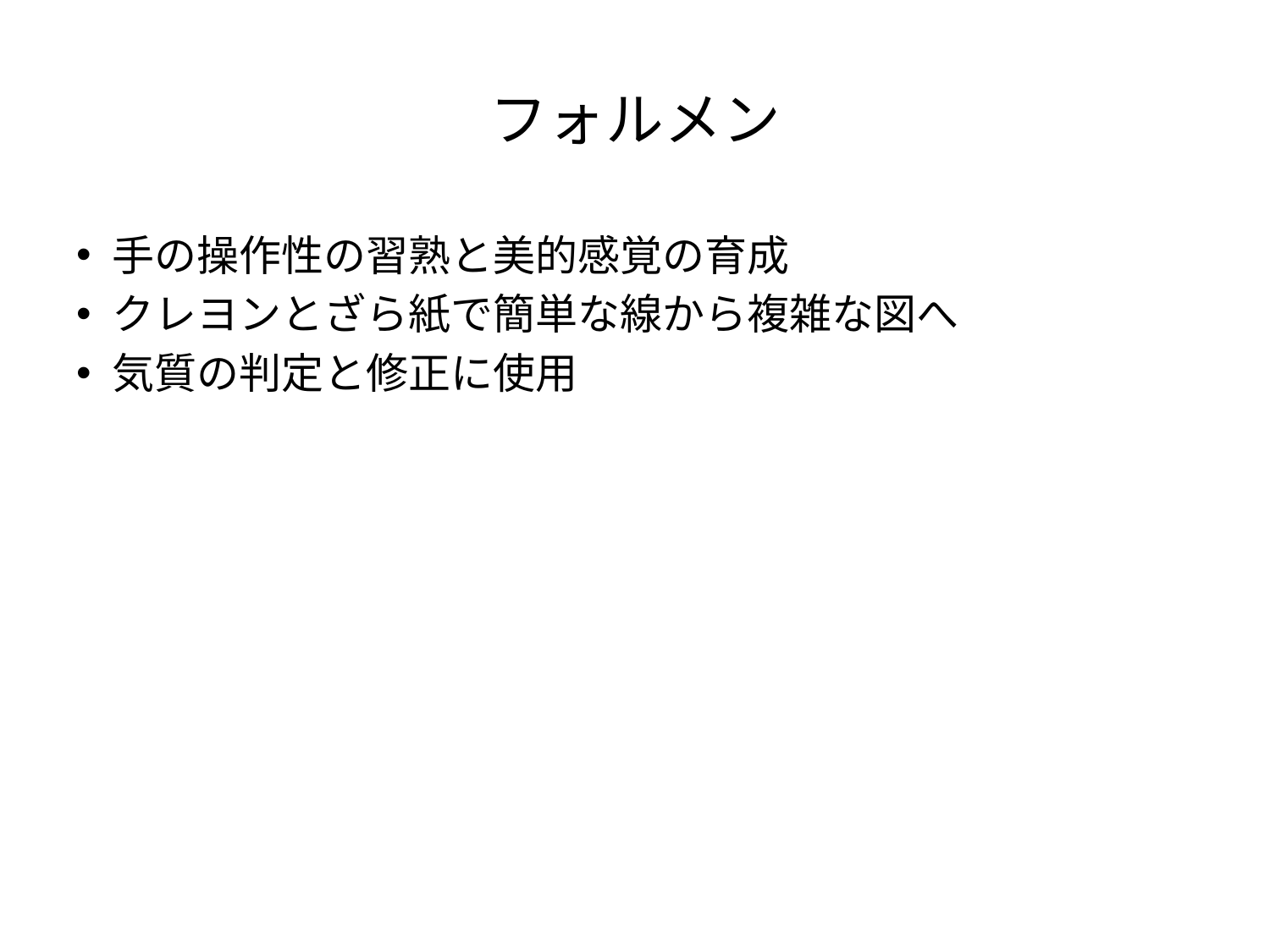

# フォルメン
手の操作性の習熟と美的感覚の育成
クレヨンとざら紙で簡単な線から複雑な図へ
気質の判定と修正に使用